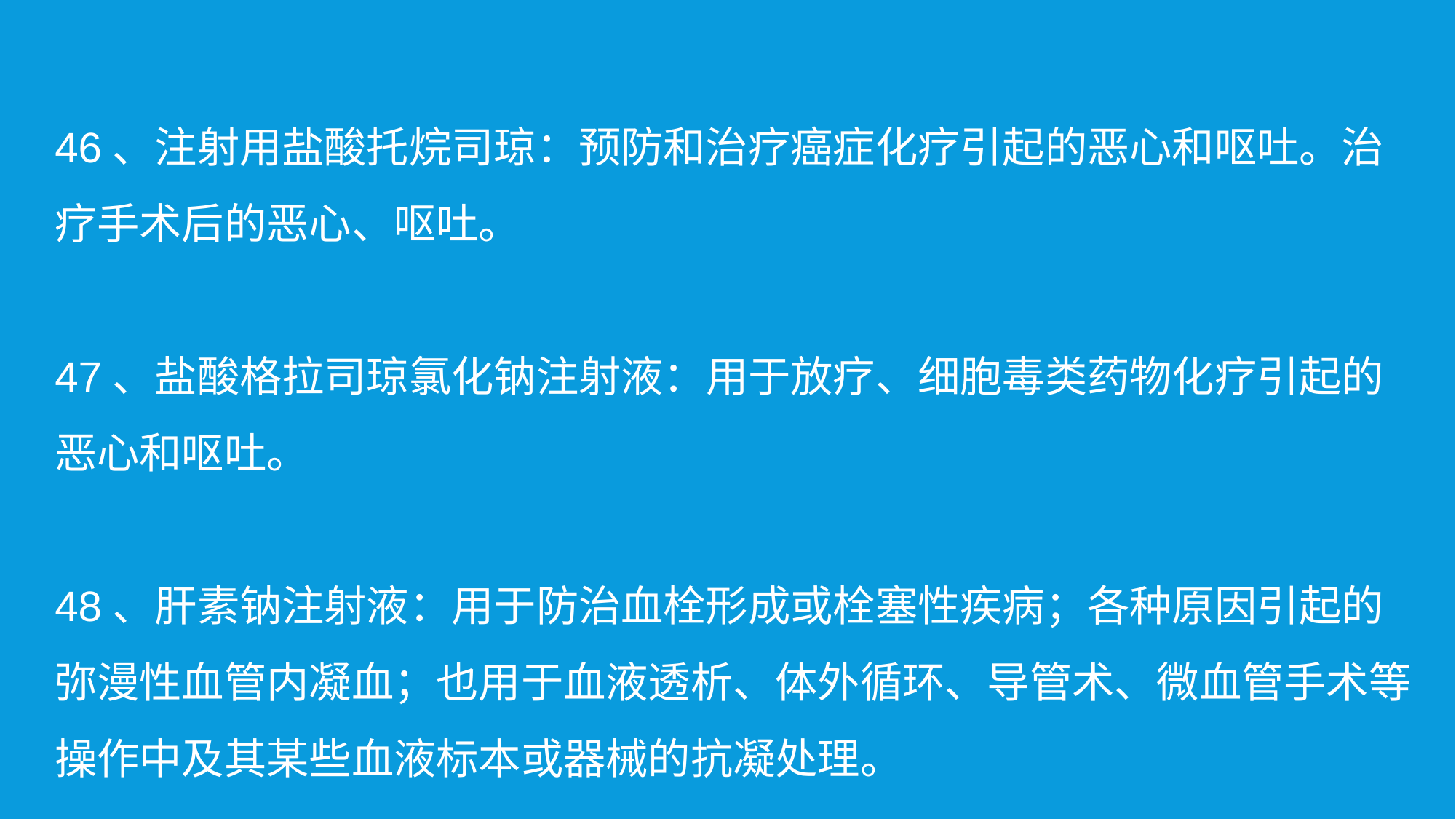

46、注射用盐酸托烷司琼：预防和治疗癌症化疗引起的恶心和呕吐。治疗手术后的恶心、呕吐。

47、盐酸格拉司琼氯化钠注射液：用于放疗、细胞毒类药物化疗引起的恶心和呕吐。

48、肝素钠注射液：用于防治血栓形成或栓塞性疾病；各种原因引起的弥漫性血管内凝血；也用于血液透析、体外循环、导管术、微血管手术等操作中及其某些血液标本或器械的抗凝处理。